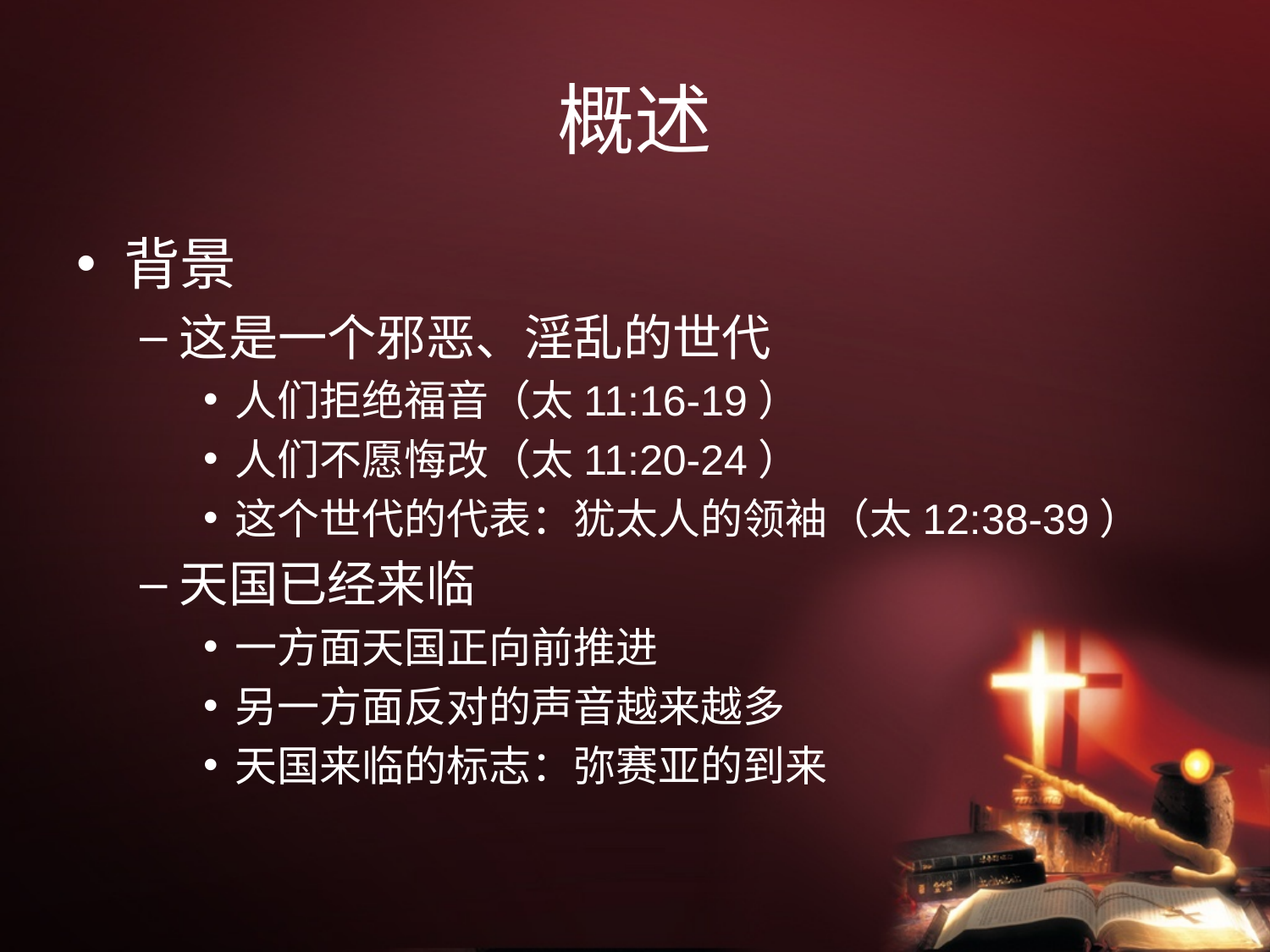

# 概述
背景
这是一个邪恶、淫乱的世代
人们拒绝福音（太11:16-19）
人们不愿悔改（太11:20-24）
这个世代的代表：犹太人的领袖（太12:38-39）
天国已经来临
一方面天国正向前推进
另一方面反对的声音越来越多
天国来临的标志：弥赛亚的到来